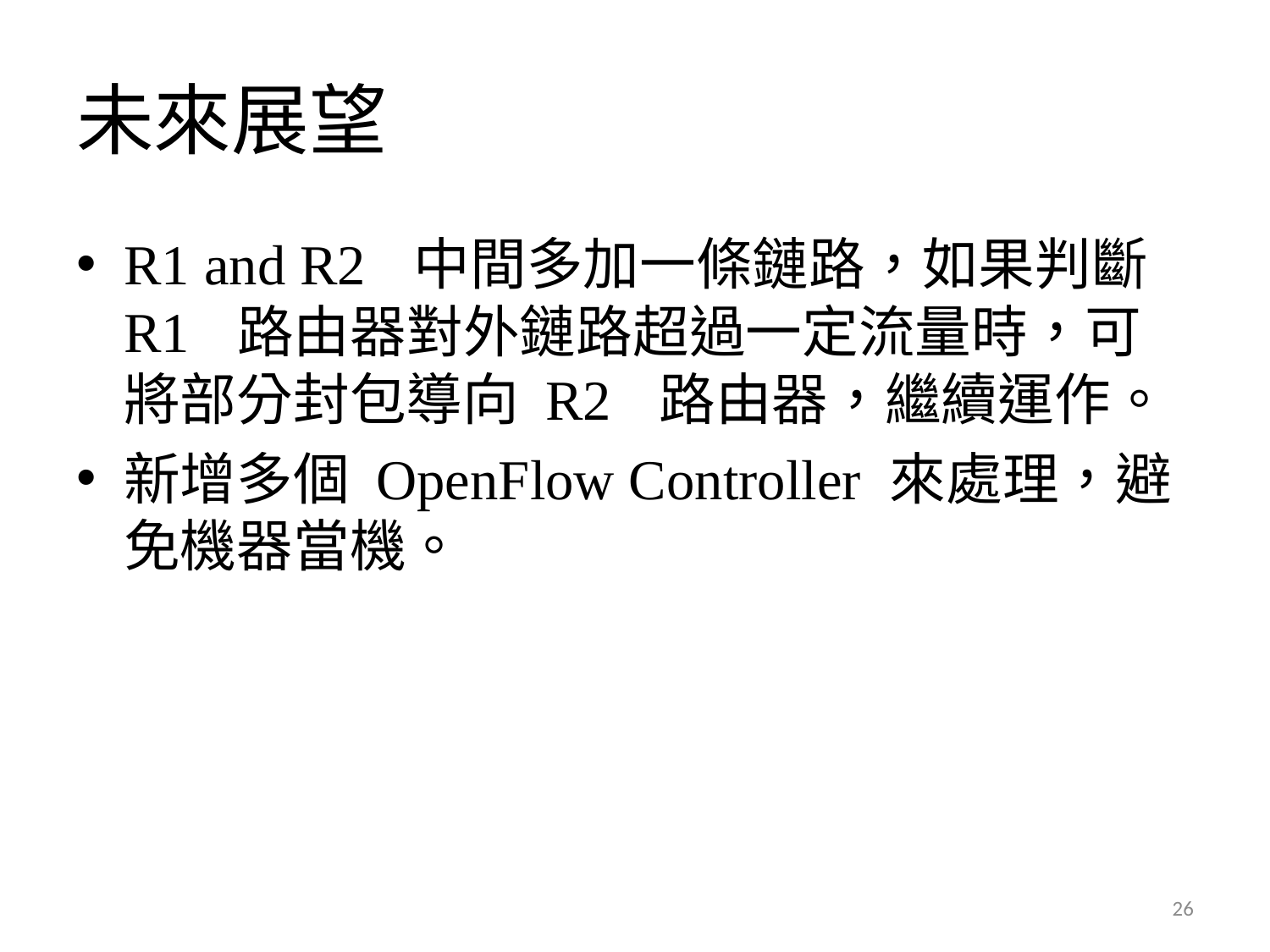

# 未來展望
R1 and R2 中間多加一條鏈路，如果判斷 R1 路由器對外鏈路超過一定流量時，可將部分封包導向 R2 路由器，繼續運作。
新增多個 OpenFlow Controller 來處理，避免機器當機。
26